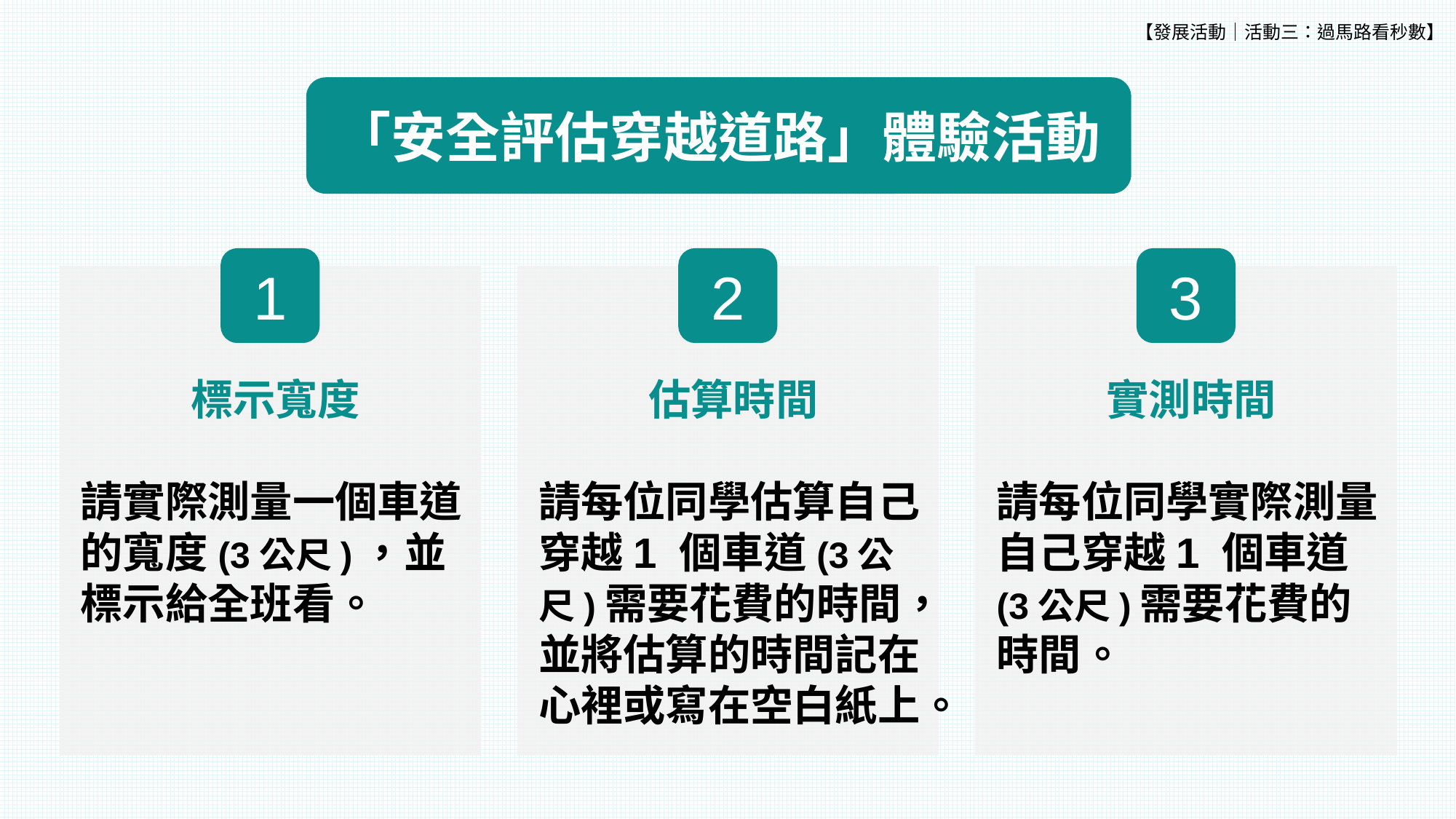

【發展活動│活動三：過馬路看秒數】
「安全評估穿越道路」體驗活動
1
2
3

估算時間

請每位同學估算自己穿越1 個車道(3公尺)需要花費的時間，並將估算的時間記在心裡或寫在空白紙上。

實測時間

請每位同學實際測量自己穿越1 個車道
(3公尺)需要花費的時間。

標示寬度

請實際測量一個車道的寬度(3公尺)，並標示給全班看。